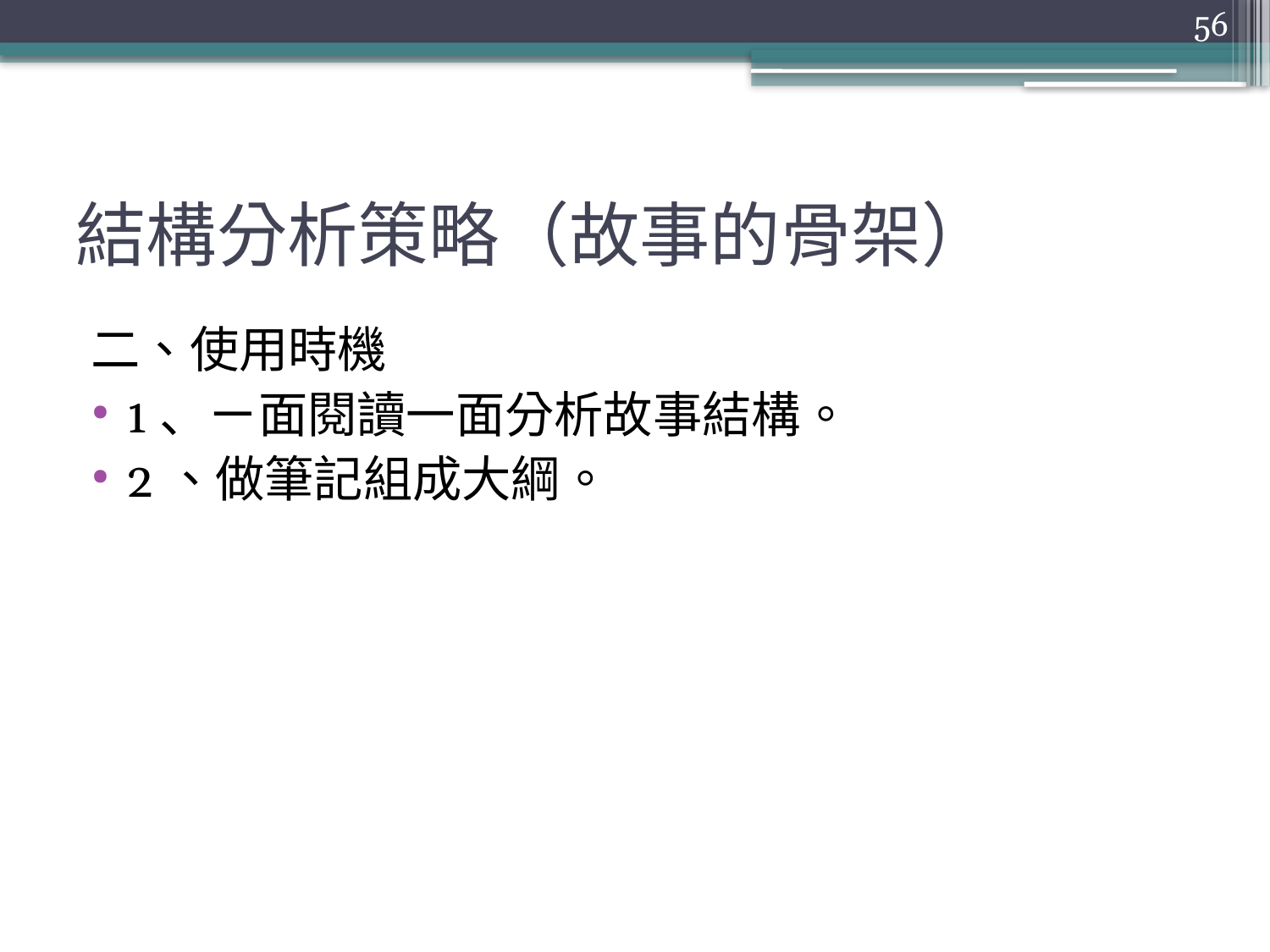

56

# 結構分析策略（故事的骨架）
二、使用時機
1、ㄧ面閱讀一面分析故事結構。
2、做筆記組成大綱。